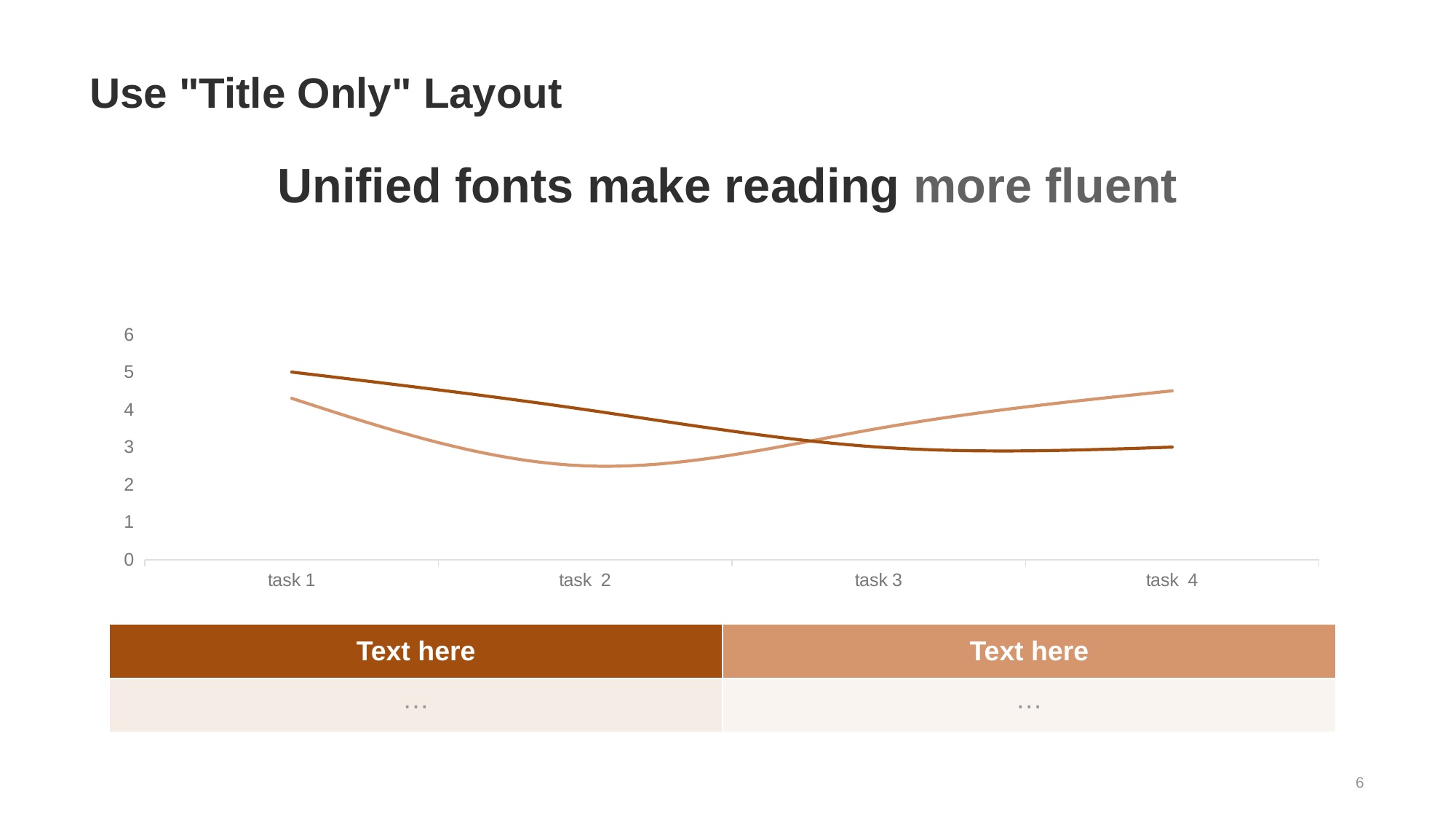

# Use "Title Only" Layout
Unified fonts make reading more fluent

### Chart

| Category | 系列 1 | 列1 |
|---|---|---|
| task 1 | 4.3 | 5.0 |
| task  2 | 2.5 | 4.0 |
| task 3 | 3.5 | 3.0 |
| task  4 | 4.5 | 3.0 |
| Text here | Text here |
| --- | --- |
| … | … |
6